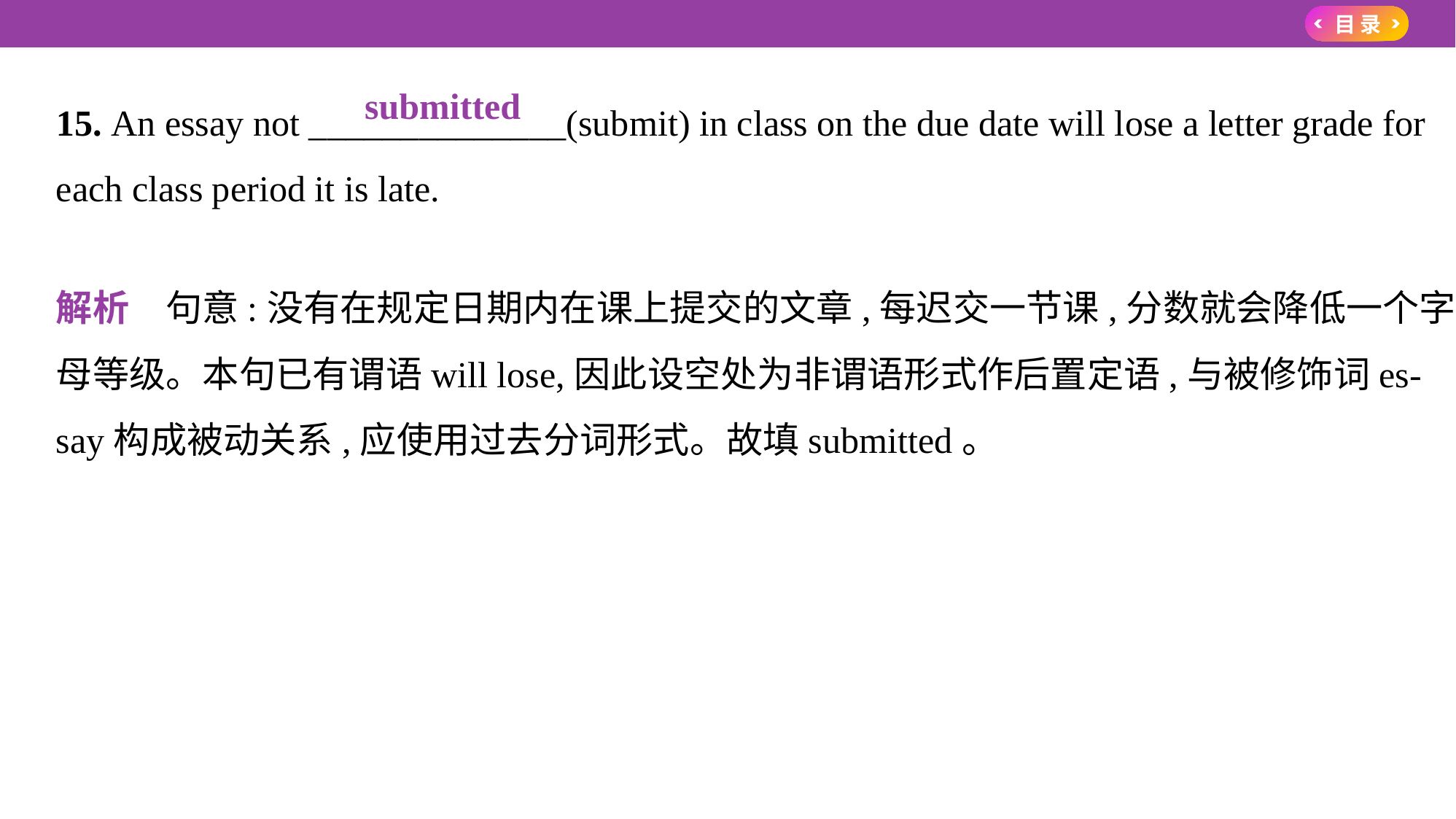

15. An essay not ______________(submit) in class on the due date will lose a letter grade for
each class period it is late.

解析　句意:没有在规定日期内在课上提交的文章,每迟交一节课,分数就会降低一个字
母等级。本句已有谓语will lose,因此设空处为非谓语形式作后置定语,与被修饰词es-
say构成被动关系,应使用过去分词形式。故填submitted。
　submitted